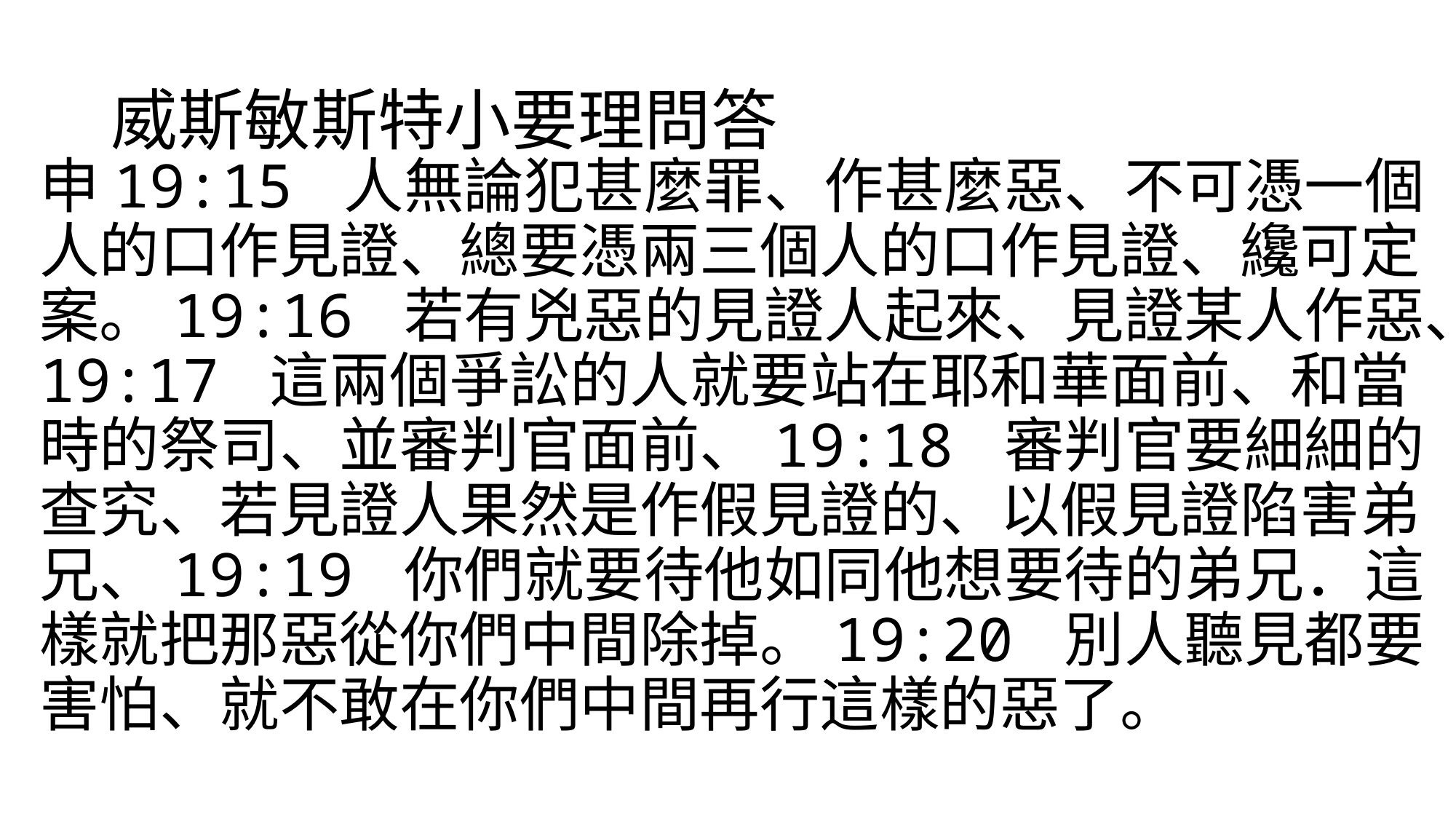

# 威斯敏斯特小要理問答
申19:15 人無論犯甚麼罪、作甚麼惡、不可憑一個人的口作見證、總要憑兩三個人的口作見證、纔可定案。19:16 若有兇惡的見證人起來、見證某人作惡、19:17 這兩個爭訟的人就要站在耶和華面前、和當時的祭司、並審判官面前、19:18 審判官要細細的查究、若見證人果然是作假見證的、以假見證陷害弟兄、19:19 你們就要待他如同他想要待的弟兄．這樣就把那惡從你們中間除掉。19:20 別人聽見都要害怕、就不敢在你們中間再行這樣的惡了。